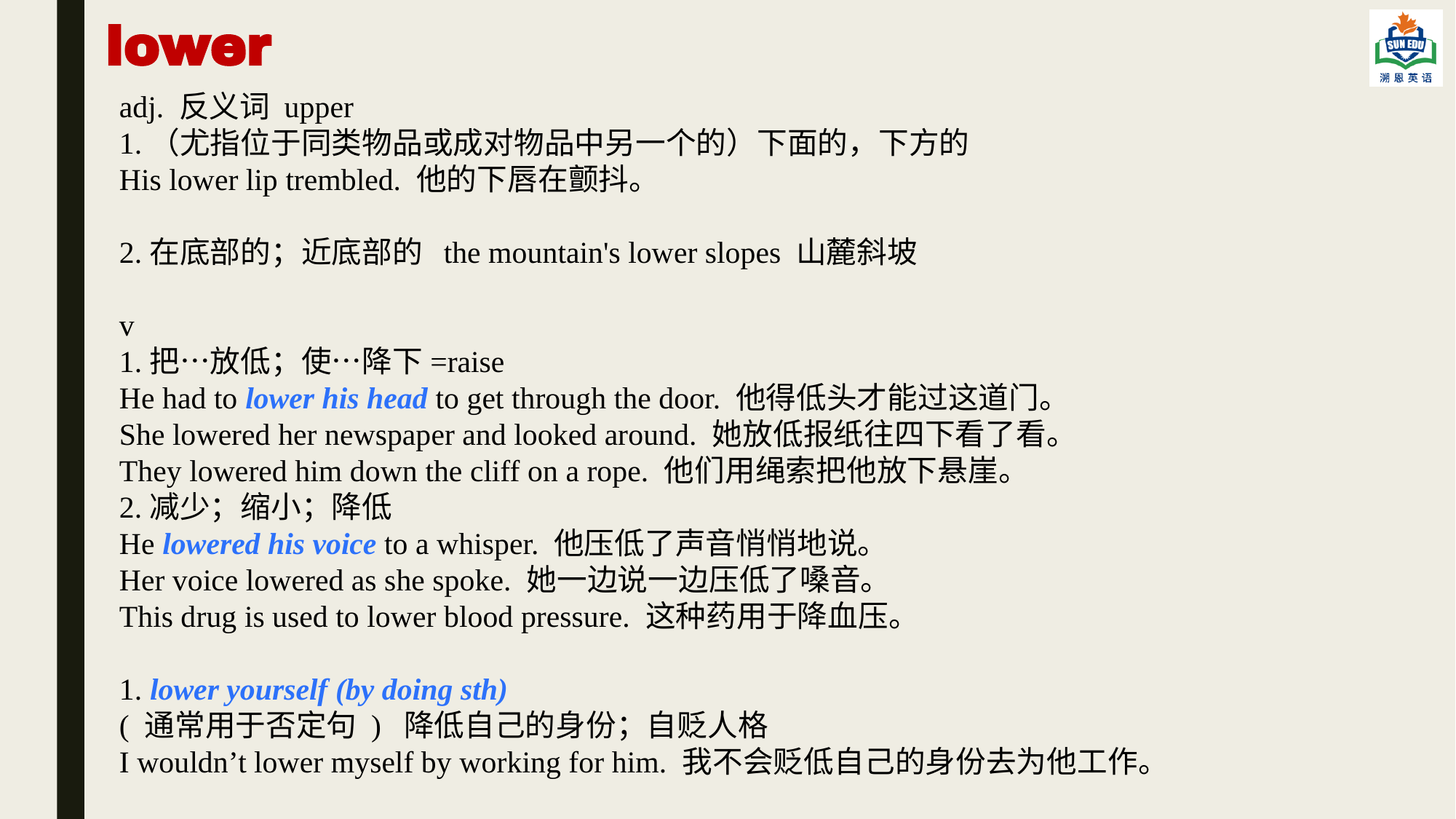

lower
adj. 反义词 upper
1.（尤指位于同类物品或成对物品中另一个的）下面的，下方的
His lower lip trembled. 他的下唇在颤抖。

2.在底部的；近底部的  the mountain's lower slopes 山麓斜坡

v
1.把…放低；使…降下=raise
He had to lower his head to get through the door. 他得低头才能过这道门。
She lowered her newspaper and looked around. 她放低报纸往四下看了看。
They lowered him down the cliff on a rope. 他们用绳索把他放下悬崖。
2.减少；缩小；降低
He lowered his voice to a whisper. 他压低了声音悄悄地说。
Her voice lowered as she spoke. 她一边说一边压低了嗓音。
This drug is used to lower blood pressure. 这种药用于降血压。

1. lower yourself (by doing sth)
( 通常用于否定句 )  降低自己的身份；自贬人格
I wouldn’t lower myself by working for him. 我不会贬低自己的身份去为他工作。